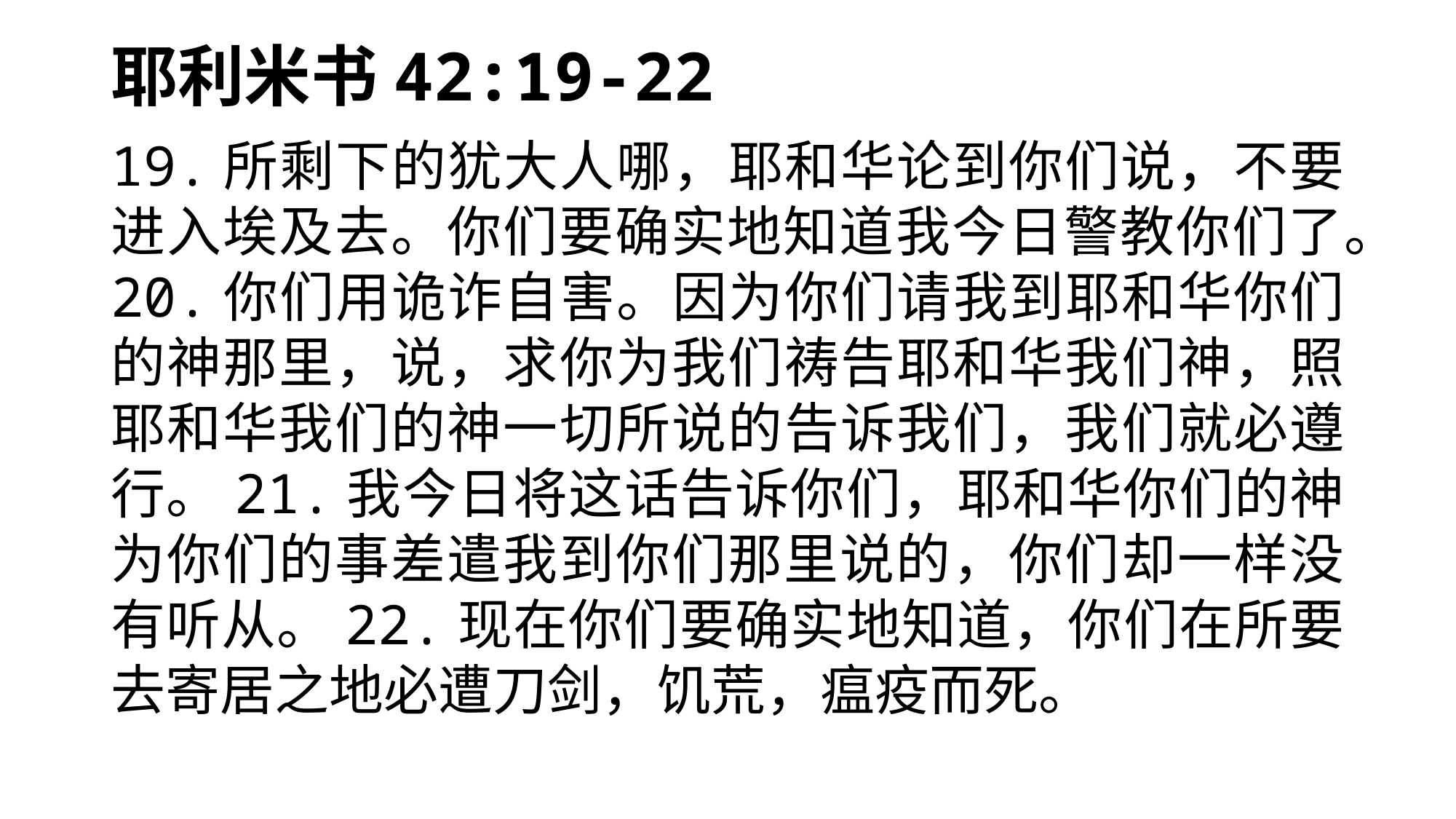

# 耶利米书42:19-22
19.所剩下的犹大人哪，耶和华论到你们说，不要进入埃及去。你们要确实地知道我今日警教你们了。20.你们用诡诈自害。因为你们请我到耶和华你们的神那里，说，求你为我们祷告耶和华我们神，照耶和华我们的神一切所说的告诉我们，我们就必遵行。21.我今日将这话告诉你们，耶和华你们的神为你们的事差遣我到你们那里说的，你们却一样没有听从。22.现在你们要确实地知道，你们在所要去寄居之地必遭刀剑，饥荒，瘟疫而死。